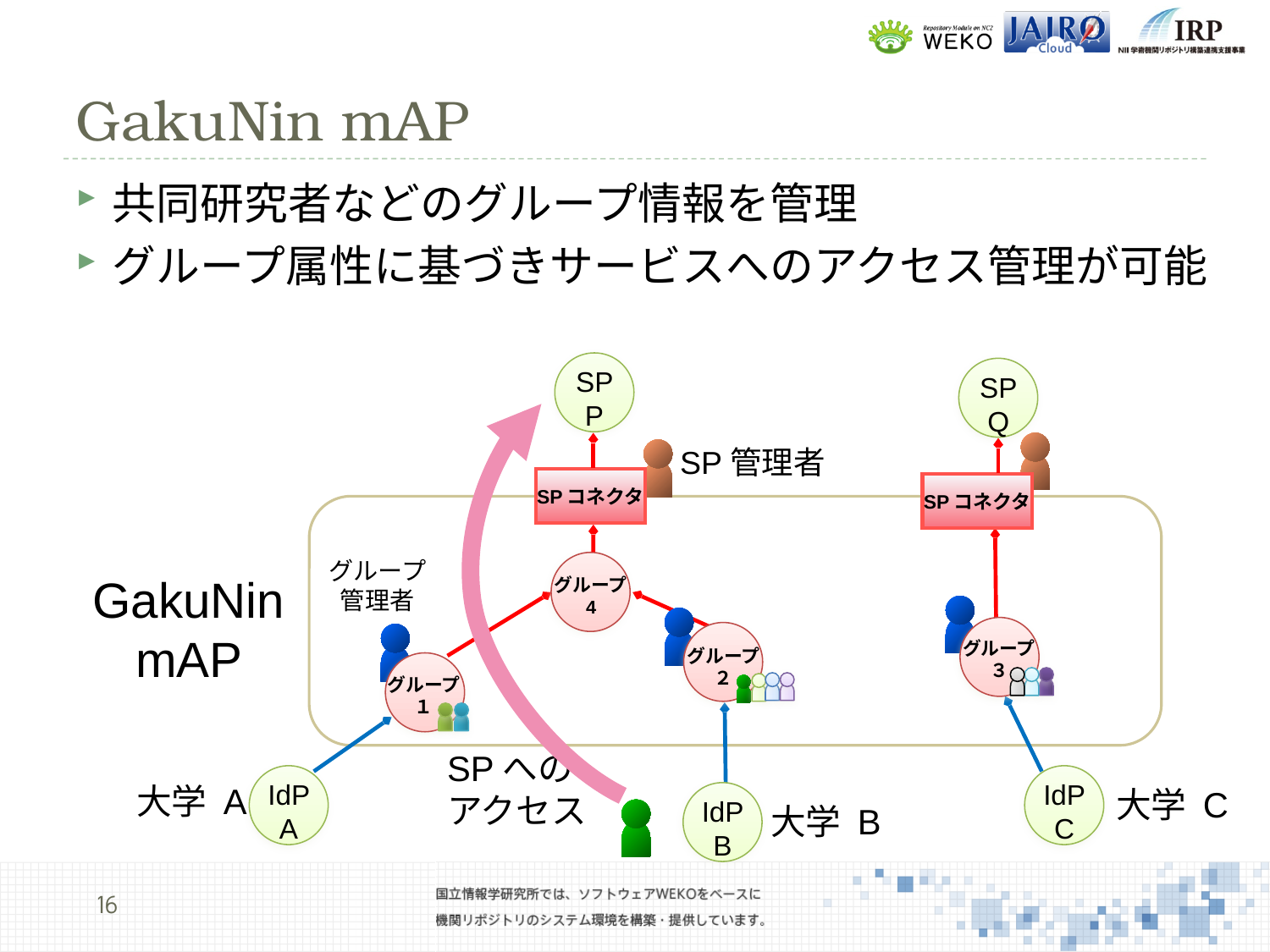

# GakuNin mAP
共同研究者などのグループ情報を管理
グループ属性に基づきサービスへのアクセス管理が可能
SP P
SP Q

SP管理者

SPコネクタ
SPコネクタ

グループ
管理者

グループ
4
GakuNin
mAP

グループ
３

グループ
２

グループ
１

SPへの
アクセス
IdP A
IdP C

大学 A
大学 C
IdP B

大学 B

16